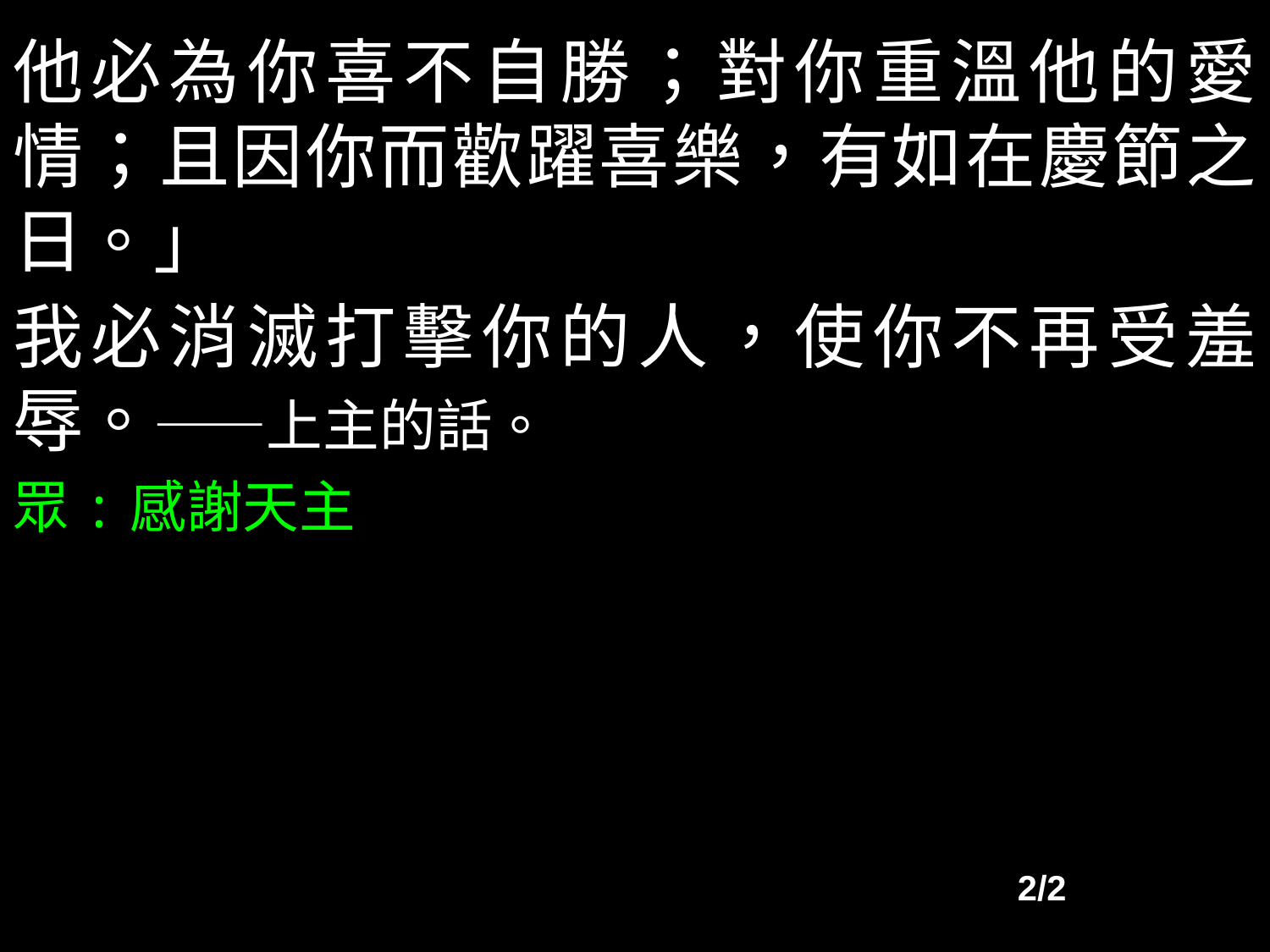

他必為你喜不自勝；對你重溫他的愛情；且因你而歡躍喜樂，有如在慶節之日。」
我必消滅打擊你的人，使你不再受羞辱。——上主的話。
眾:感謝天主

2/2